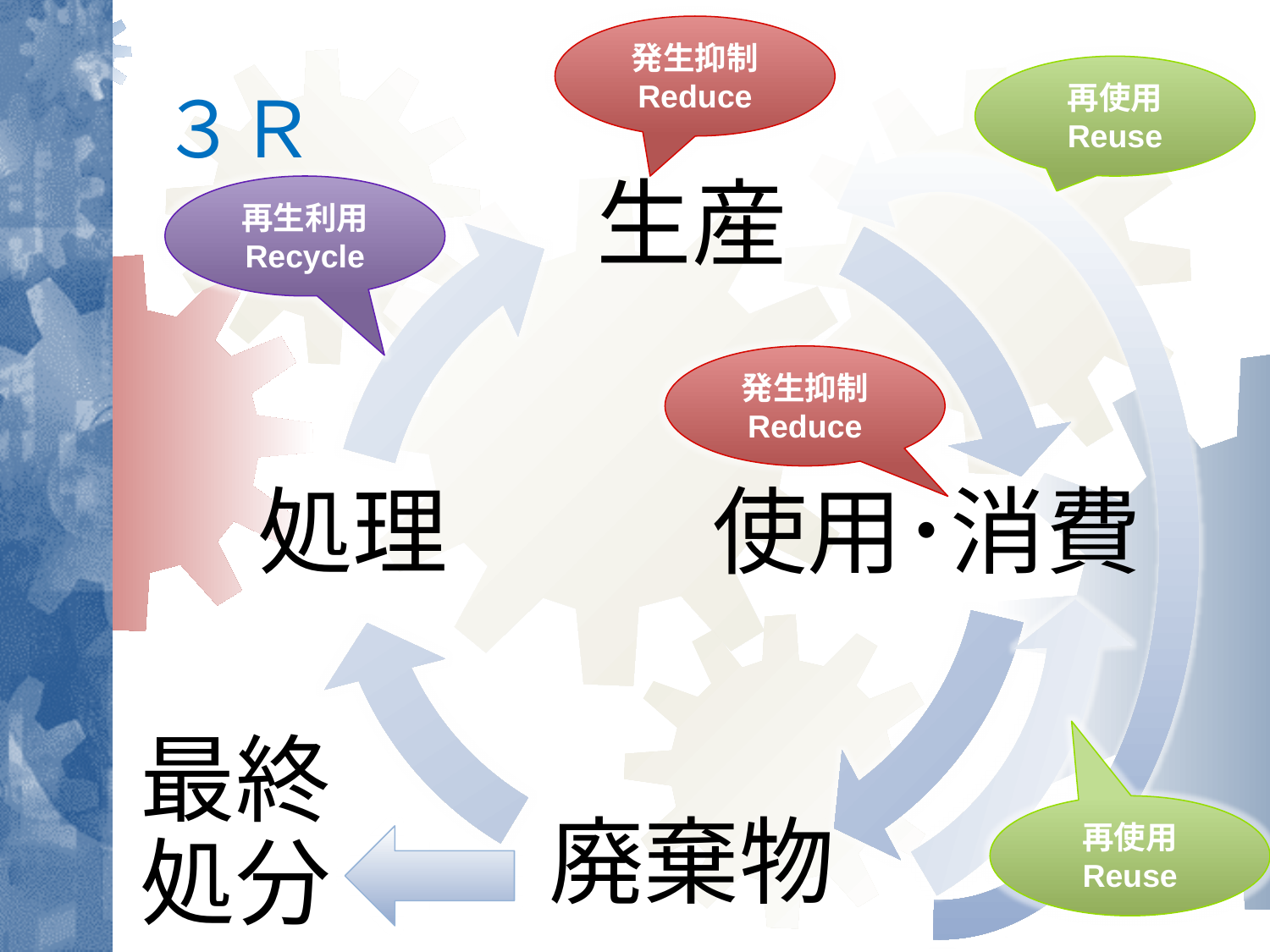

発生抑制
Reduce
# ３Ｒ
再使用
Reuse

生産
再生利用
Recycle

発生抑制
Reduce
使用･消費
処理
最終処分
再使用
Reuse
廃棄物